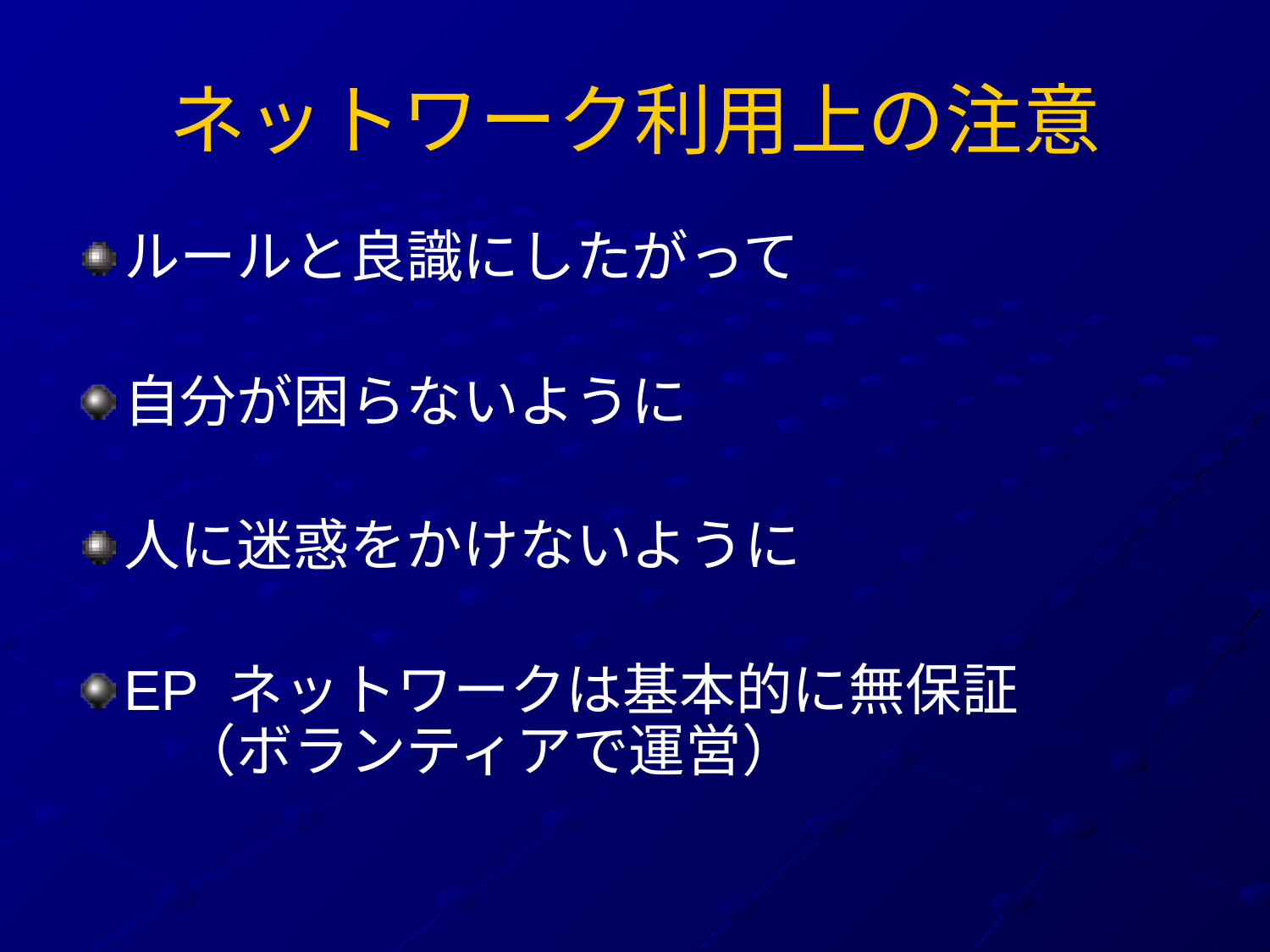

# ネットワーク利用上の注意
ルールと良識にしたがって

自分が困らないように

人に迷惑をかけないように

EP ネットワークは基本的に無保証
　（ボランティアで運営）